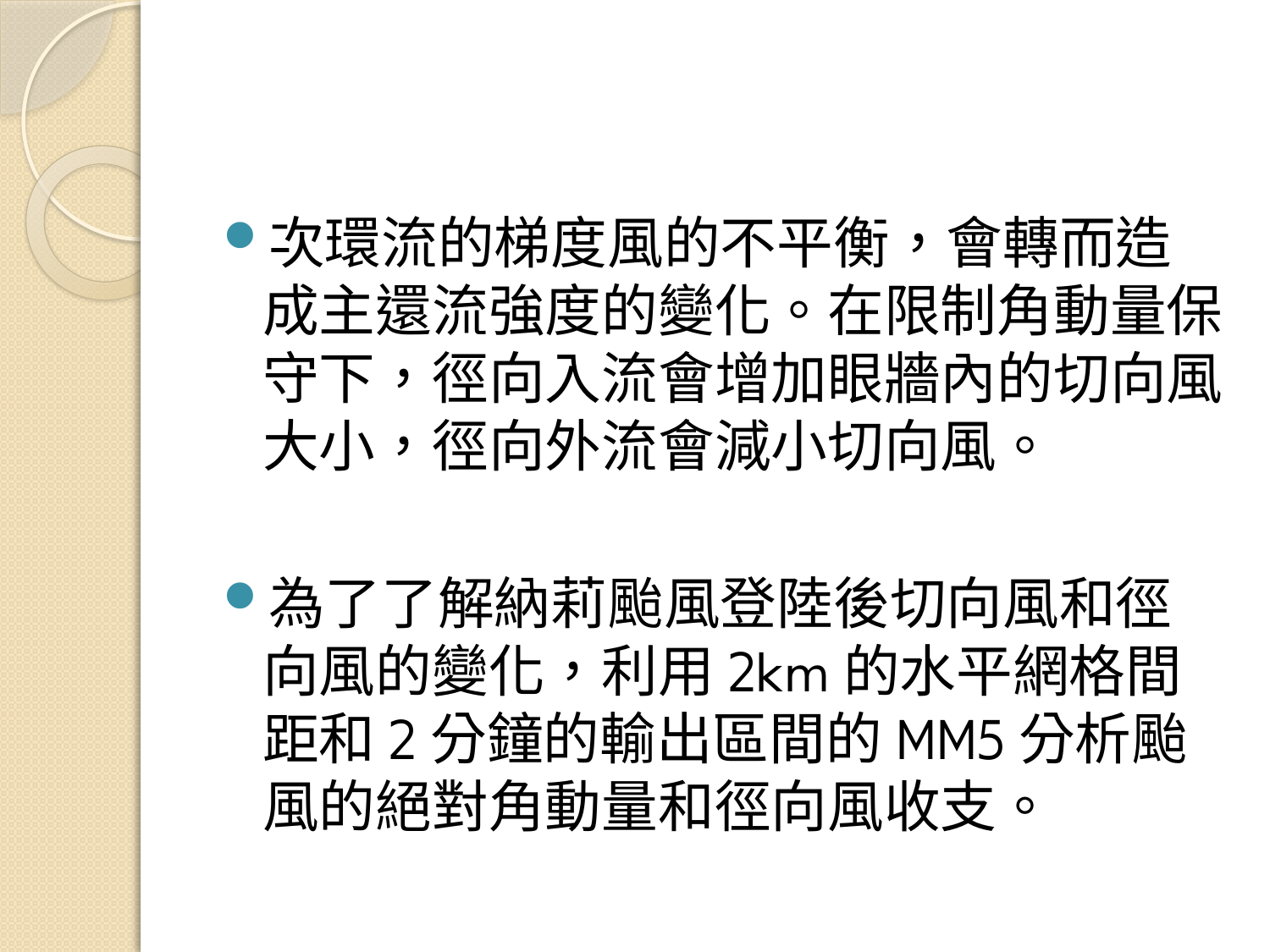

#
次環流的梯度風的不平衡，會轉而造成主還流強度的變化。在限制角動量保守下，徑向入流會增加眼牆內的切向風大小，徑向外流會減小切向風。

為了了解納莉颱風登陸後切向風和徑向風的變化，利用2km的水平網格間距和2分鐘的輸出區間的MM5分析颱風的絕對角動量和徑向風收支。